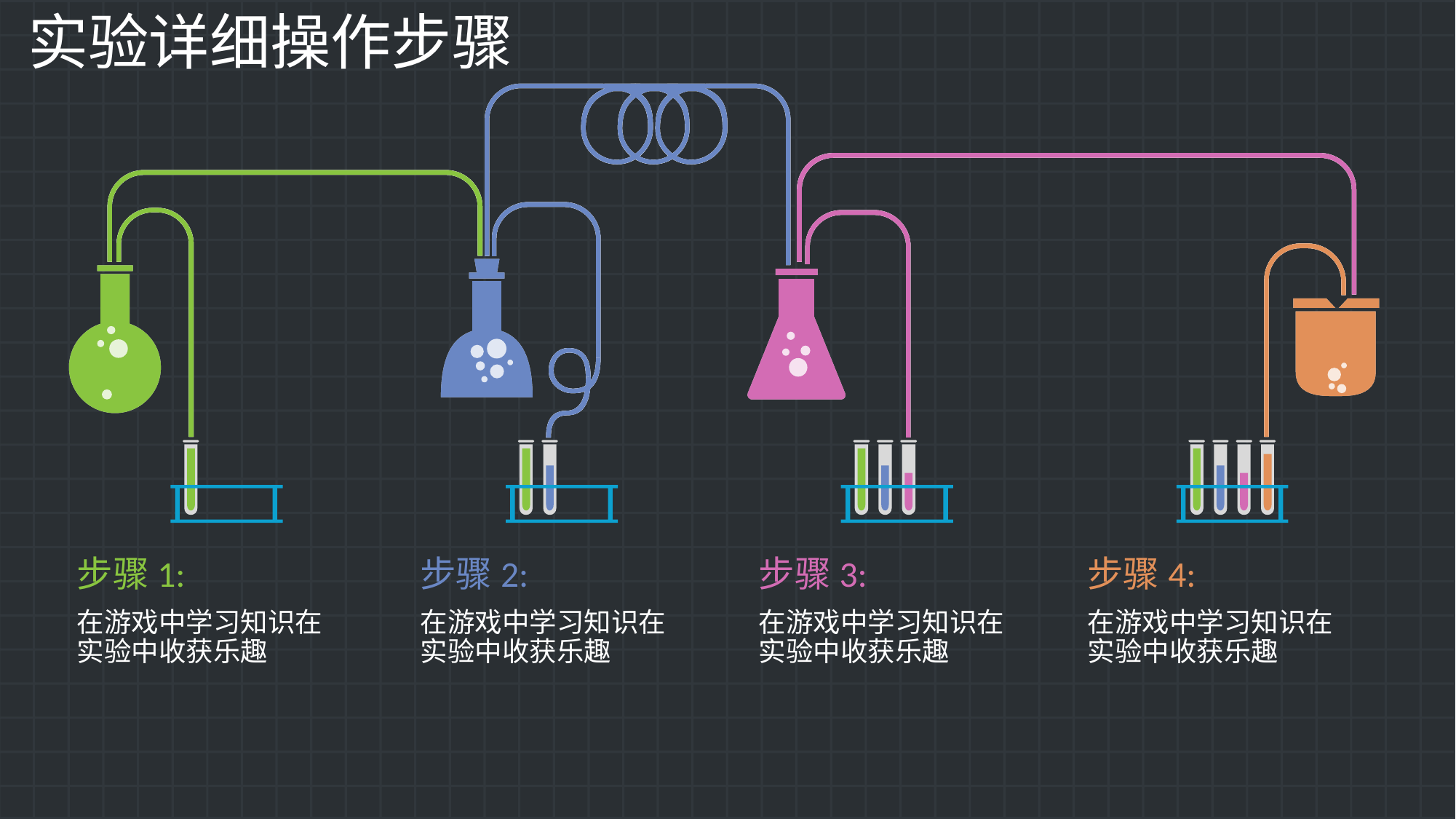

实验详细操作步骤

步骤1:
在游戏中学习知识在实验中收获乐趣
步骤2:
在游戏中学习知识在实验中收获乐趣
步骤3:
在游戏中学习知识在实验中收获乐趣
步骤4:
在游戏中学习知识在实验中收获乐趣